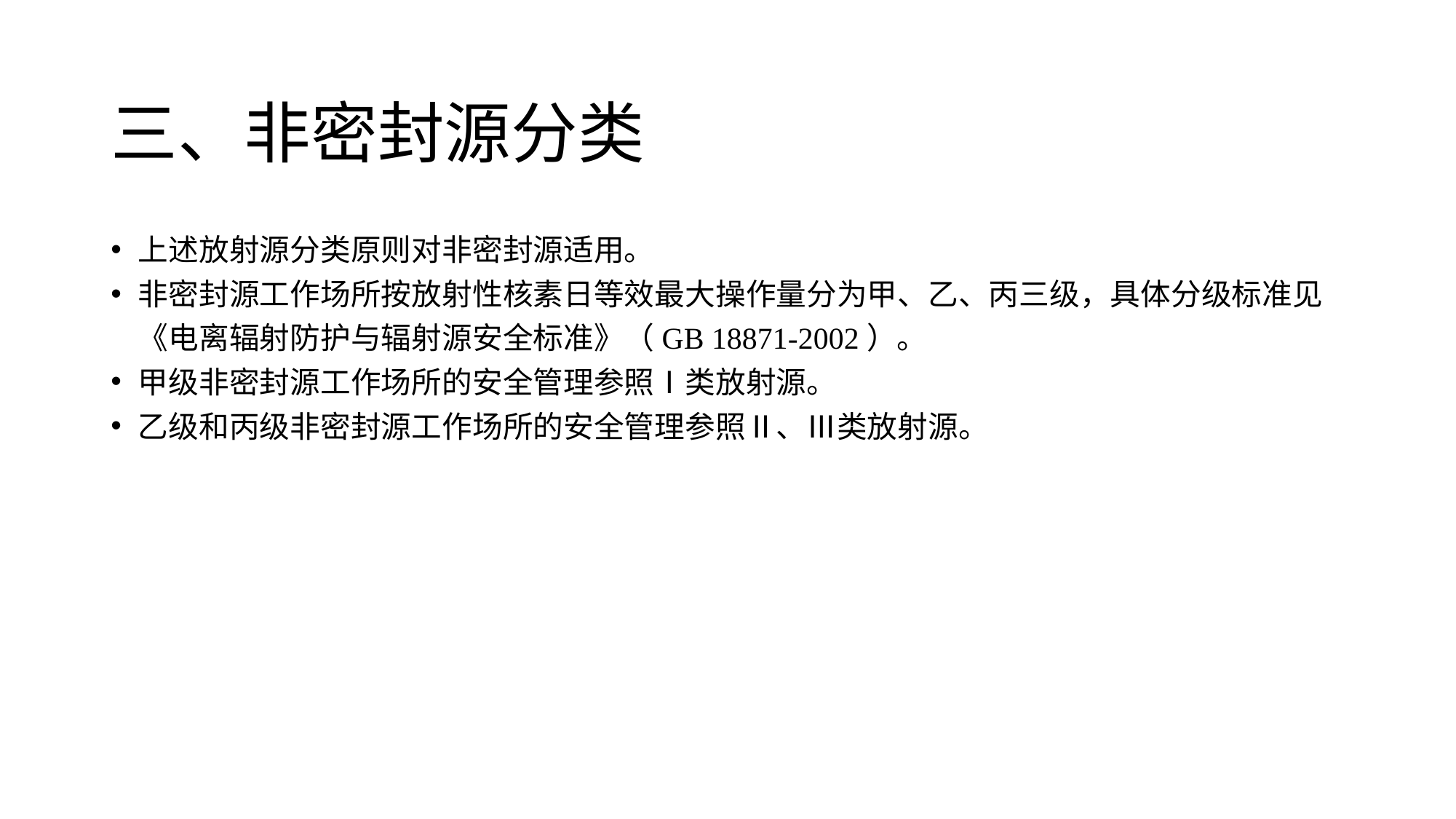

# 三、非密封源分类
上述放射源分类原则对非密封源适用。
非密封源工作场所按放射性核素日等效最大操作量分为甲、乙、丙三级，具体分级标准见《电离辐射防护与辐射源安全标准》（GB 18871-2002）。
甲级非密封源工作场所的安全管理参照Ⅰ类放射源。
乙级和丙级非密封源工作场所的安全管理参照Ⅱ、Ⅲ类放射源。